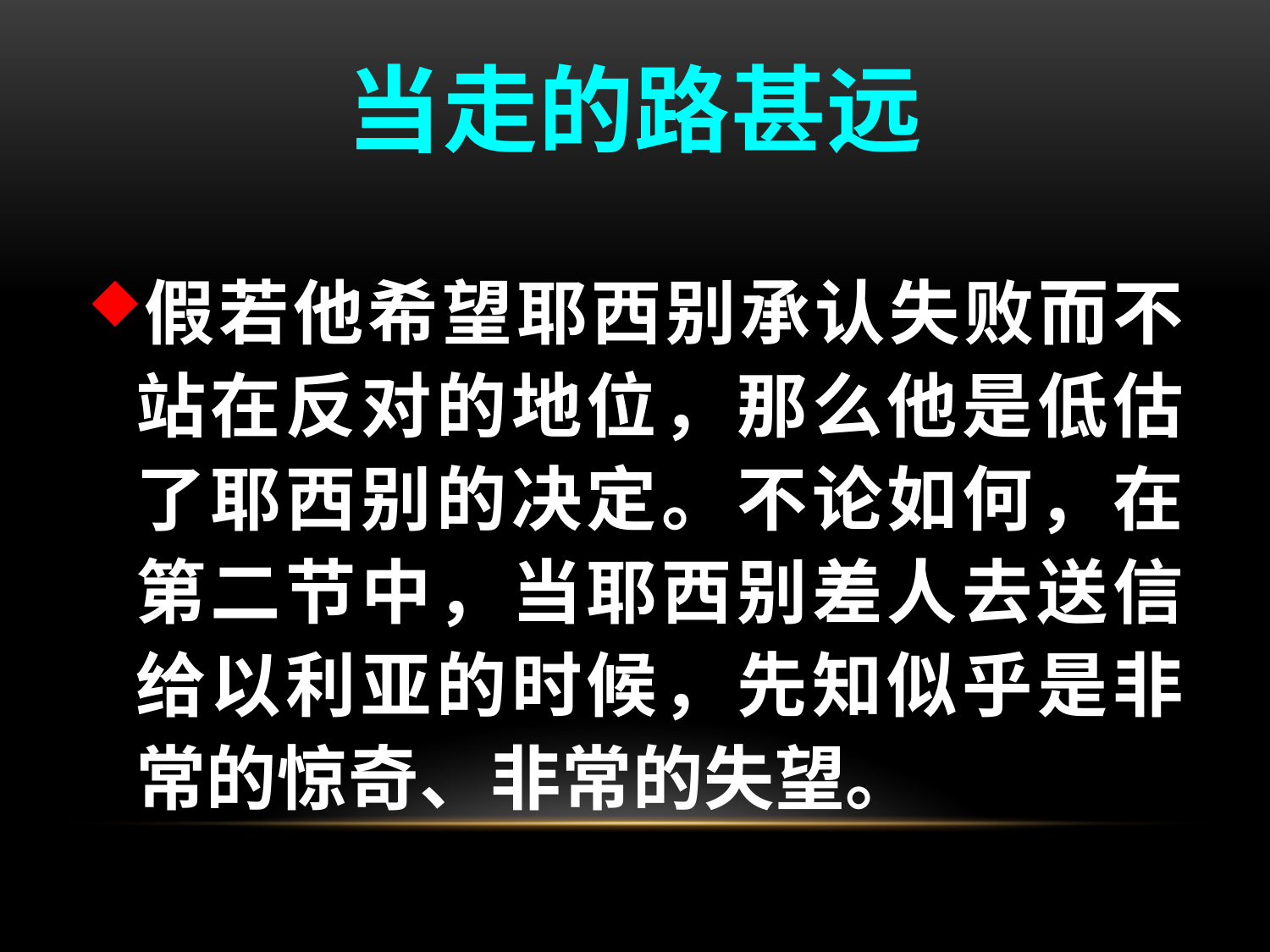

# 当走的路甚远
假若他希望耶西别承认失败而不站在反对的地位，那么他是低估了耶西别的决定。不论如何，在第二节中，当耶西别差人去送信给以利亚的时候，先知似乎是非常的惊奇、非常的失望。